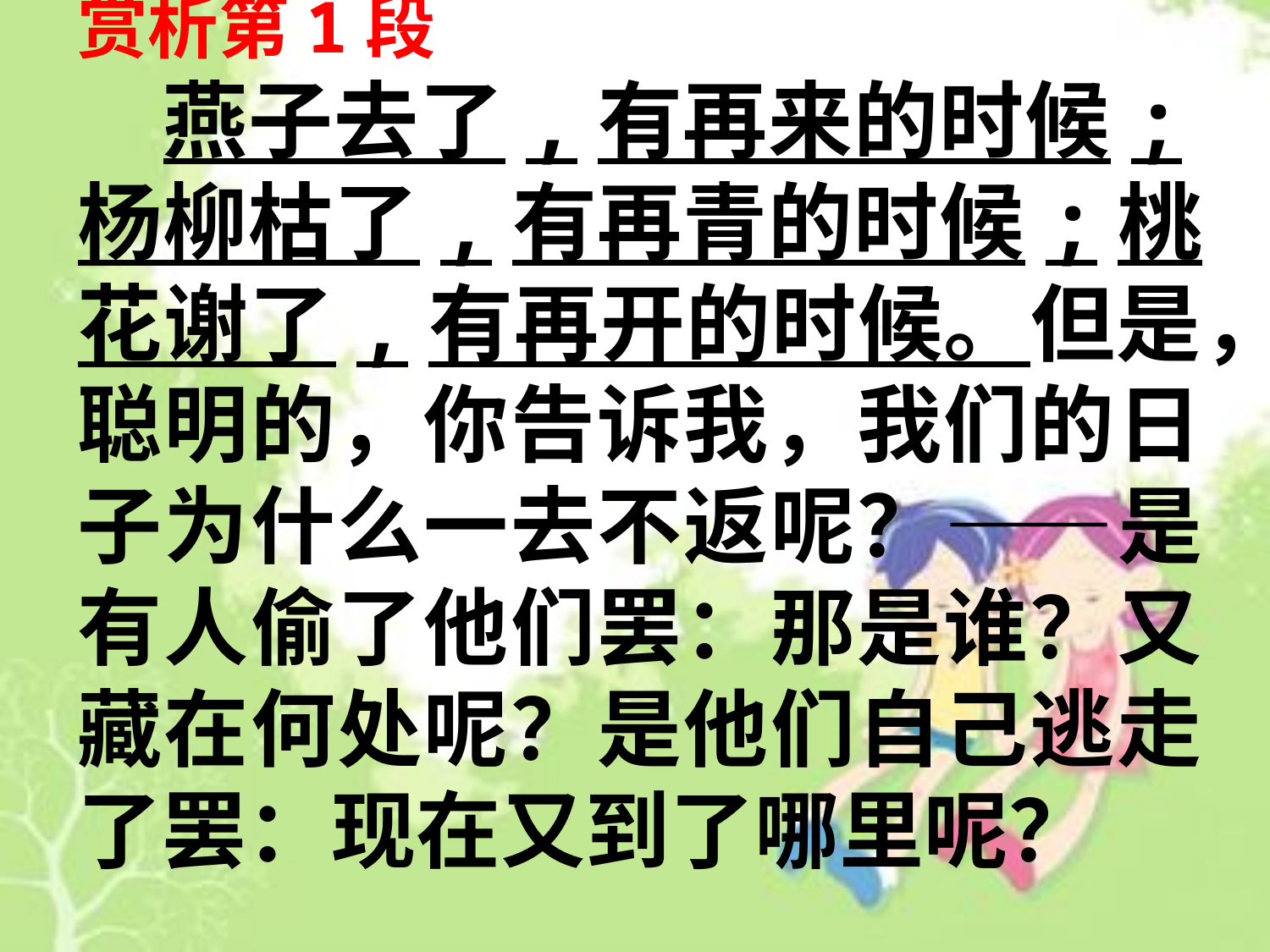

赏析第1段
    燕子去了,有再来的时候;杨柳枯了,有再青的时候;桃花谢了,有再开的时候。但是，聪明的，你告诉我，我们的日子为什么一去不返呢？——是有人偷了他们罢：那是谁？又藏在何处呢？是他们自己逃走了罢：现在又到了哪里呢？